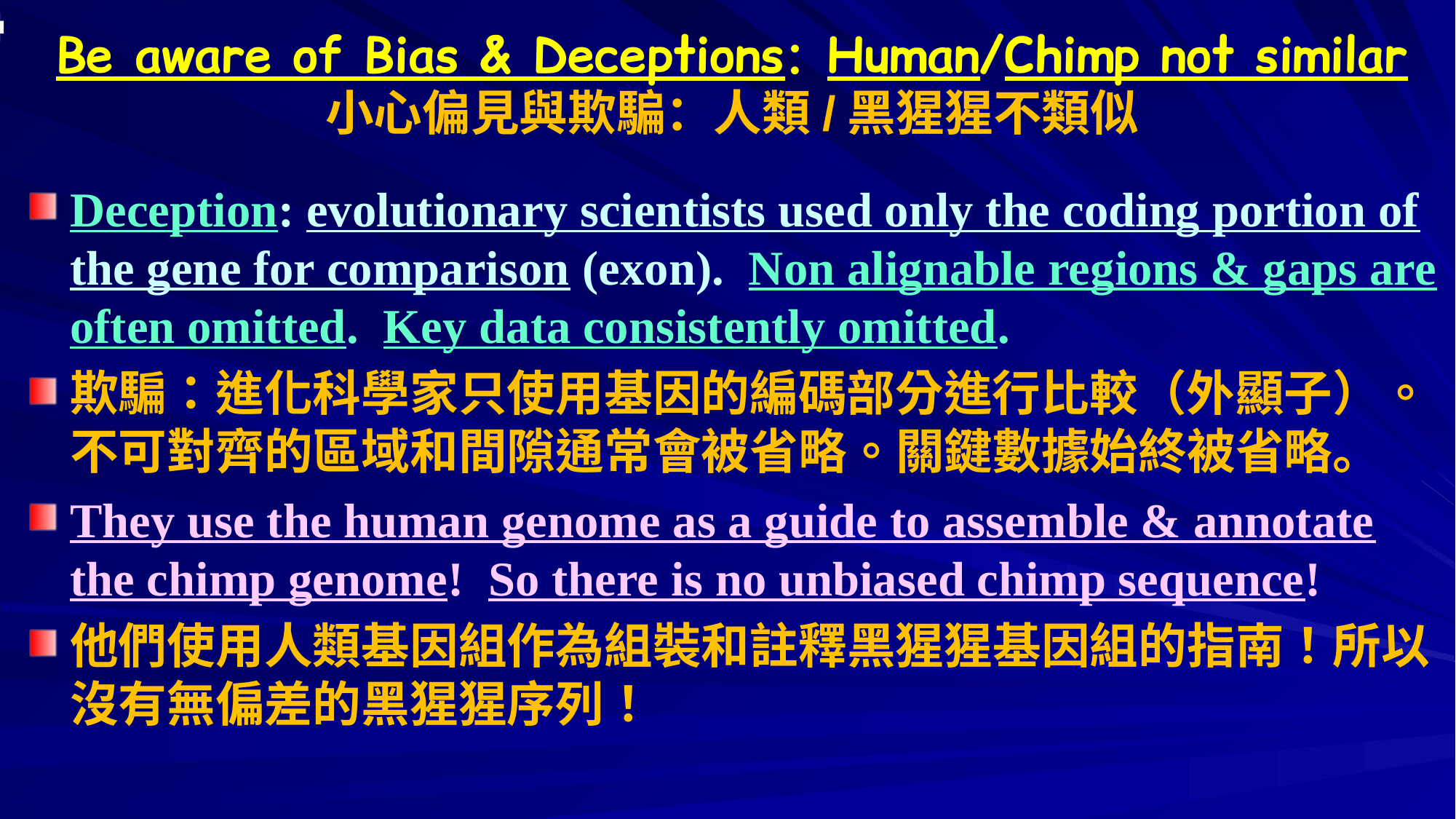

# Be aware of Bias & Deceptions: Human/Chimp not similar 小心偏見與欺騙：人類/黑猩猩不類似

Deception: evolutionary scientists used only the coding portion of the gene for comparison (exon).  Non alignable regions & gaps are often omitted.  Key data consistently omitted.
欺騙：進化科學家只使用基因的編碼部分進行比較（外顯子）。不可對齊的區域和間隙通常會被省略。關鍵數據始終被省略。
They use the human genome as a guide to assemble & annotate the chimp genome!  So there is no unbiased chimp sequence!
他們使用人類基因組作為組裝和註釋黑猩猩基因組的指南！所以沒有無偏差的黑猩猩序列！